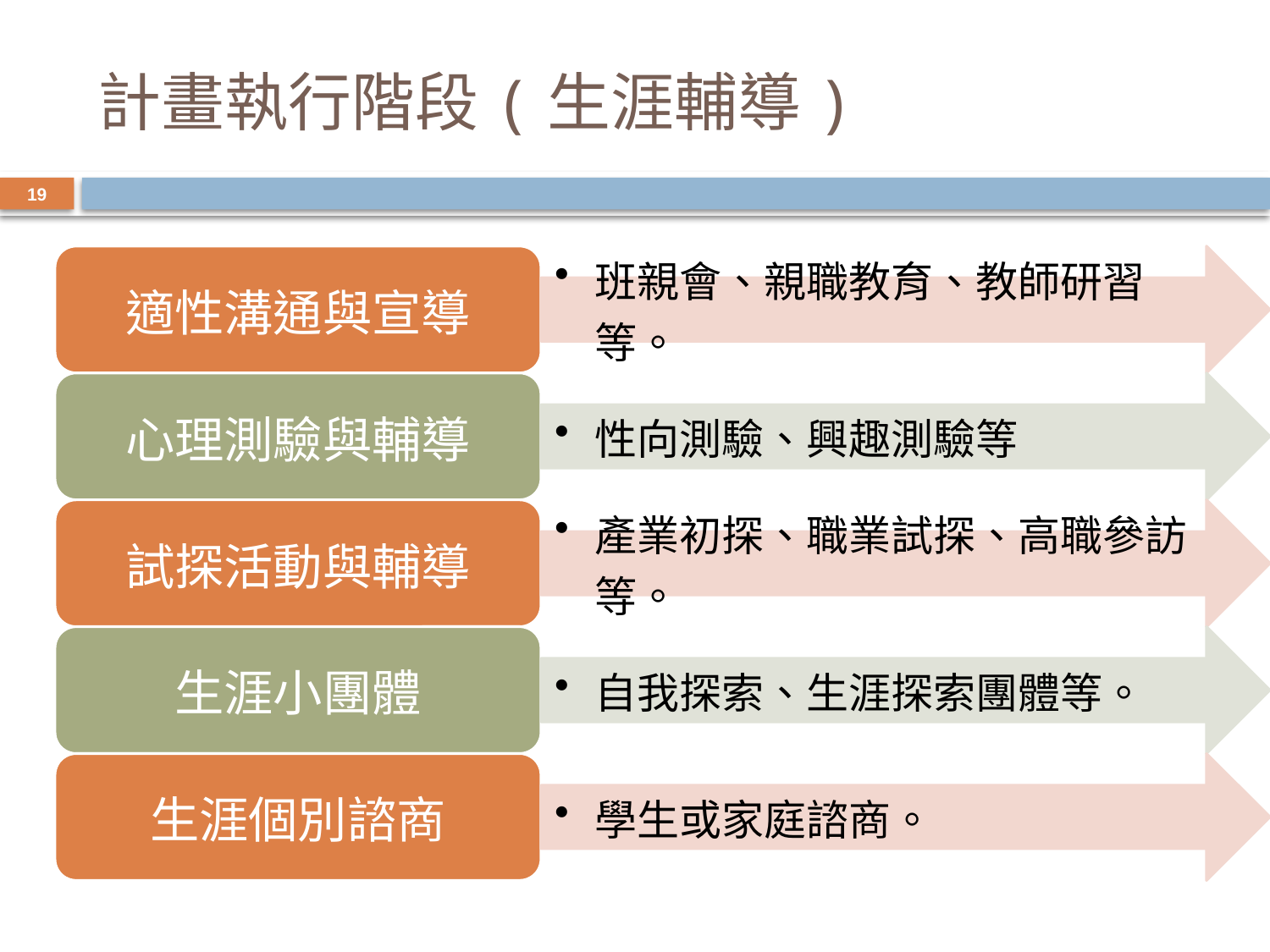

# 計畫執行階段(生涯輔導)
19

適性溝通與宣導
心理測驗與輔導
試探活動與輔導
生涯個別諮商
生涯小團體
班親會、親職教育、教師研習等。
性向測驗、興趣測驗等
產業初探、職業試探、高職參訪等。
自我探索、生涯探索團體等。
學生或家庭諮商。